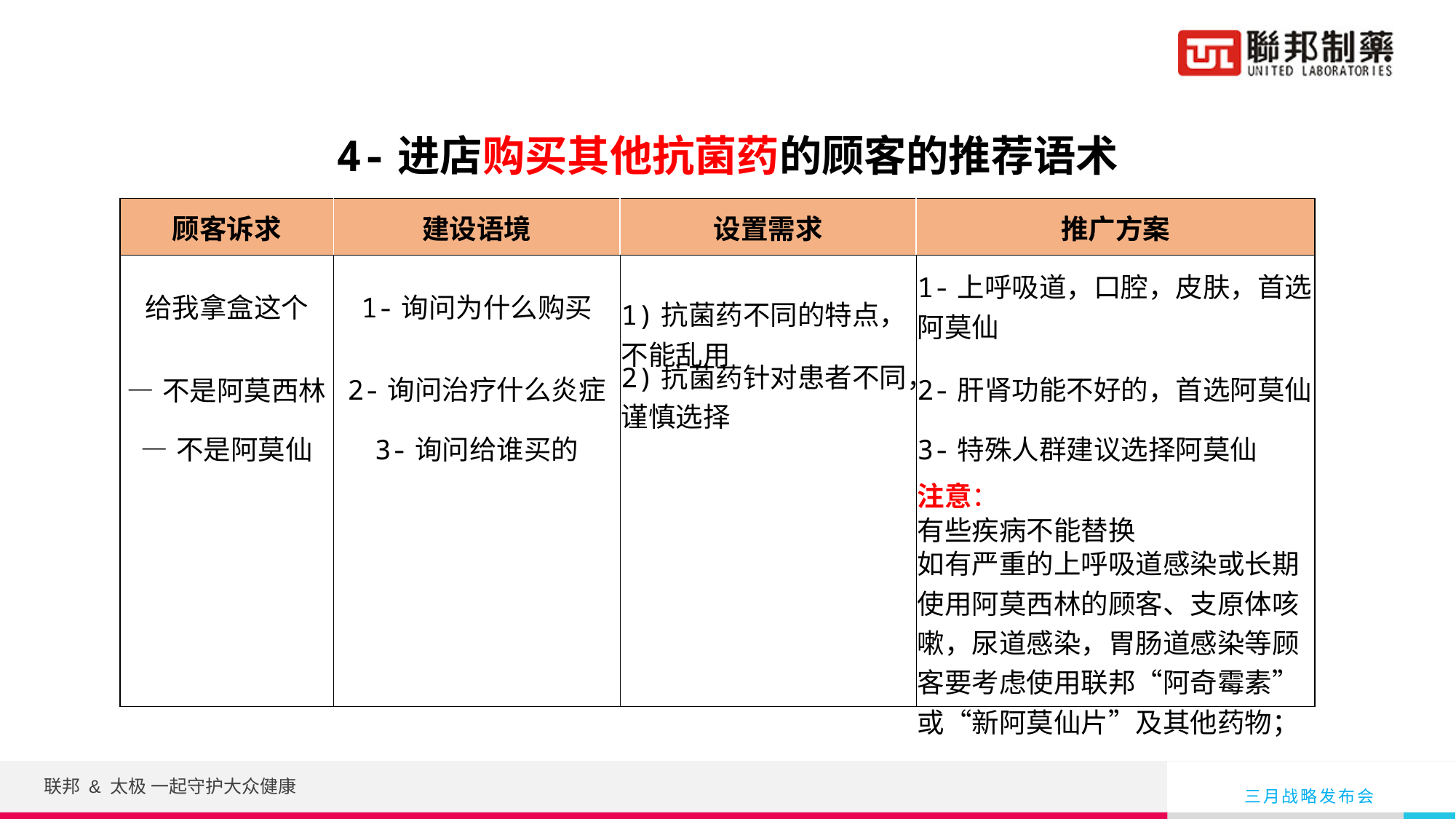

4-进店购买其他抗菌药的顾客的推荐语术
| 顾客诉求 | 建设语境 | 设置需求 | 推广方案 |
| --- | --- | --- | --- |
| 给我拿盒这个 | 1-询问为什么购买 | 1)抗菌药不同的特点，不能乱用 | 1-上呼吸道，口腔，皮肤，首选阿莫仙 |
| —不是阿莫西林 | 2-询问治疗什么炎症 | 2)抗菌药针对患者不同，谨慎选择 | 2-肝肾功能不好的，首选阿莫仙 |
| —不是阿莫仙 | 3-询问给谁买的 |  | 3-特殊人群建议选择阿莫仙 |
|  |  |  | 注意： |
|  |  |  | 有些疾病不能替换 |
|  |  |  | 如有严重的上呼吸道感染或长期使用阿莫西林的顾客、支原体咳嗽，尿道感染，胃肠道感染等顾客要考虑使用联邦“阿奇霉素”或“新阿莫仙片”及其他药物； |
联邦 & 太极 一起守护大众健康